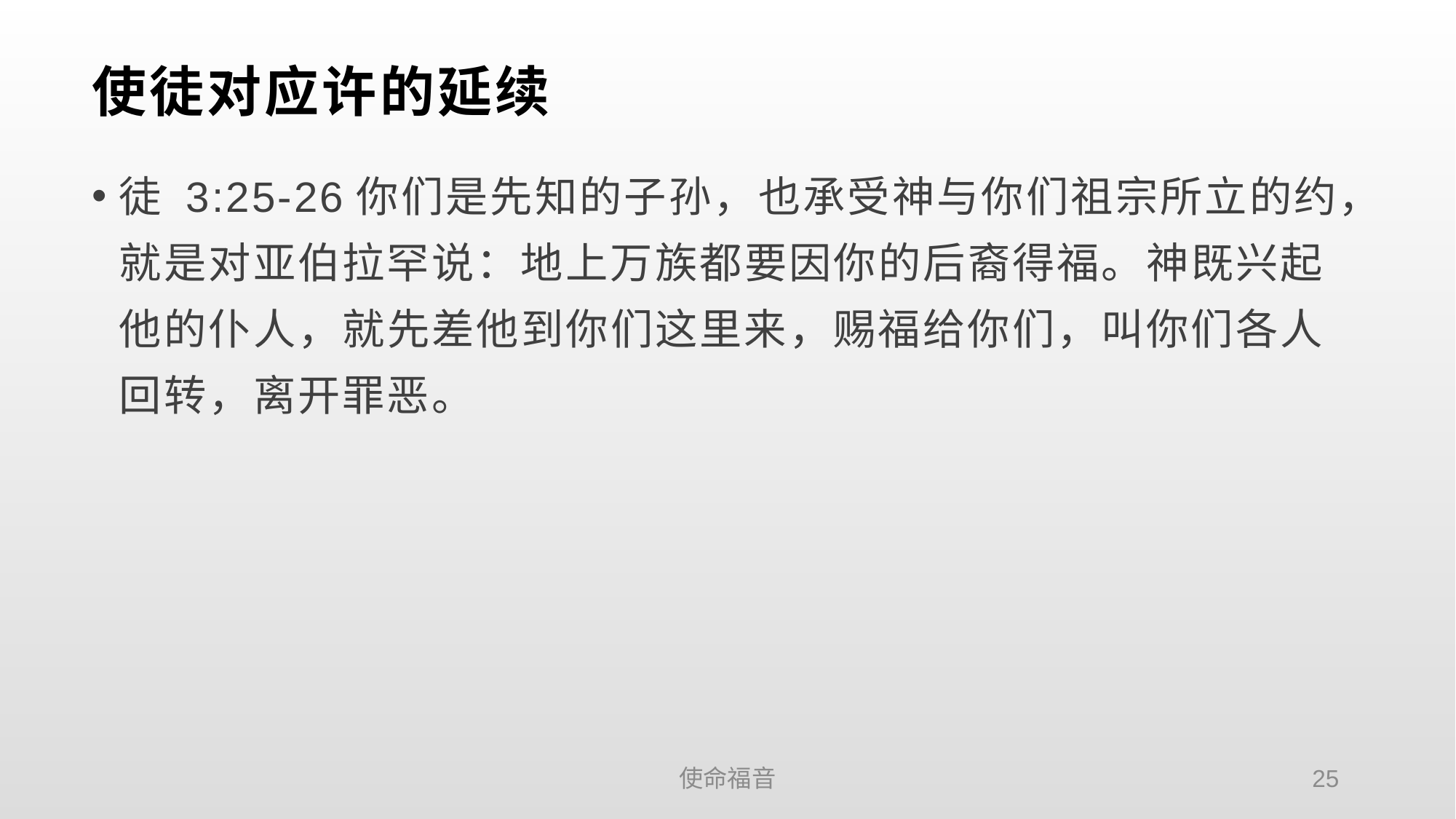

# 使徒对应许的延续
徒 3:25-26你们是先知的子孙，也承受神与你们祖宗所立的约，就是对亚伯拉罕说：地上万族都要因你的后裔得福。神既兴起他的仆人，就先差他到你们这里来，赐福给你们，叫你们各人回转，离开罪恶。
使命福音
25